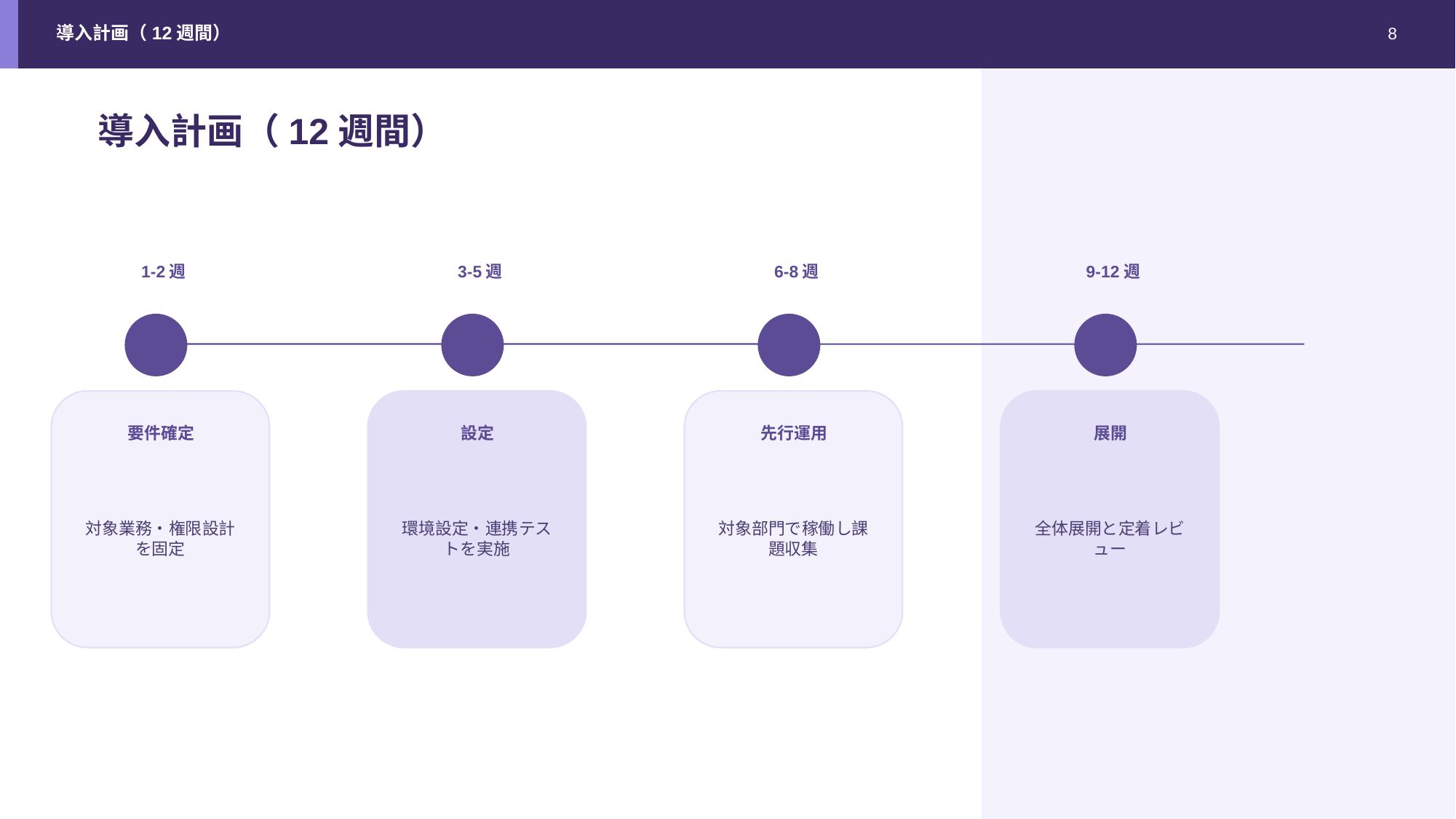

導入計画（12週間）
8

導入計画（12週間）
1-2週
3-5週
6-8週
9-12週

要件確定
設定
先行運用
展開
対象業務・権限設計を固定
環境設定・連携テストを実施
対象部門で稼働し課題収集
全体展開と定着レビュー